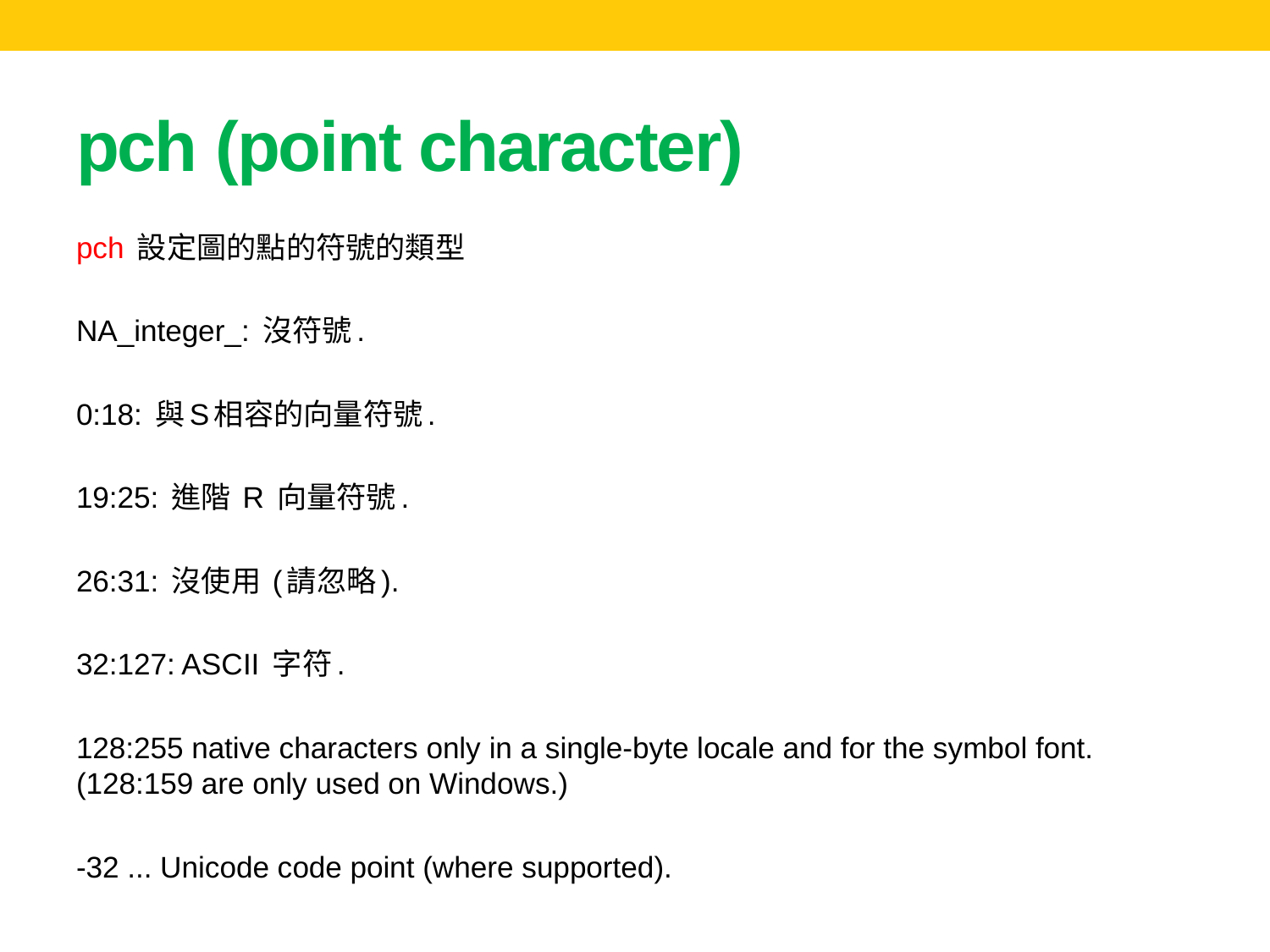

# pch (point character)
pch 設定圖的點的符號的類型

NA_integer_: 沒符號.

0:18: 與S相容的向量符號.

19:25: 進階 R 向量符號.

26:31: 沒使用 (請忽略).

32:127: ASCII 字符.

128:255 native characters only in a single-byte locale and for the symbol font. (128:159 are only used on Windows.)

-32 ... Unicode code point (where supported).